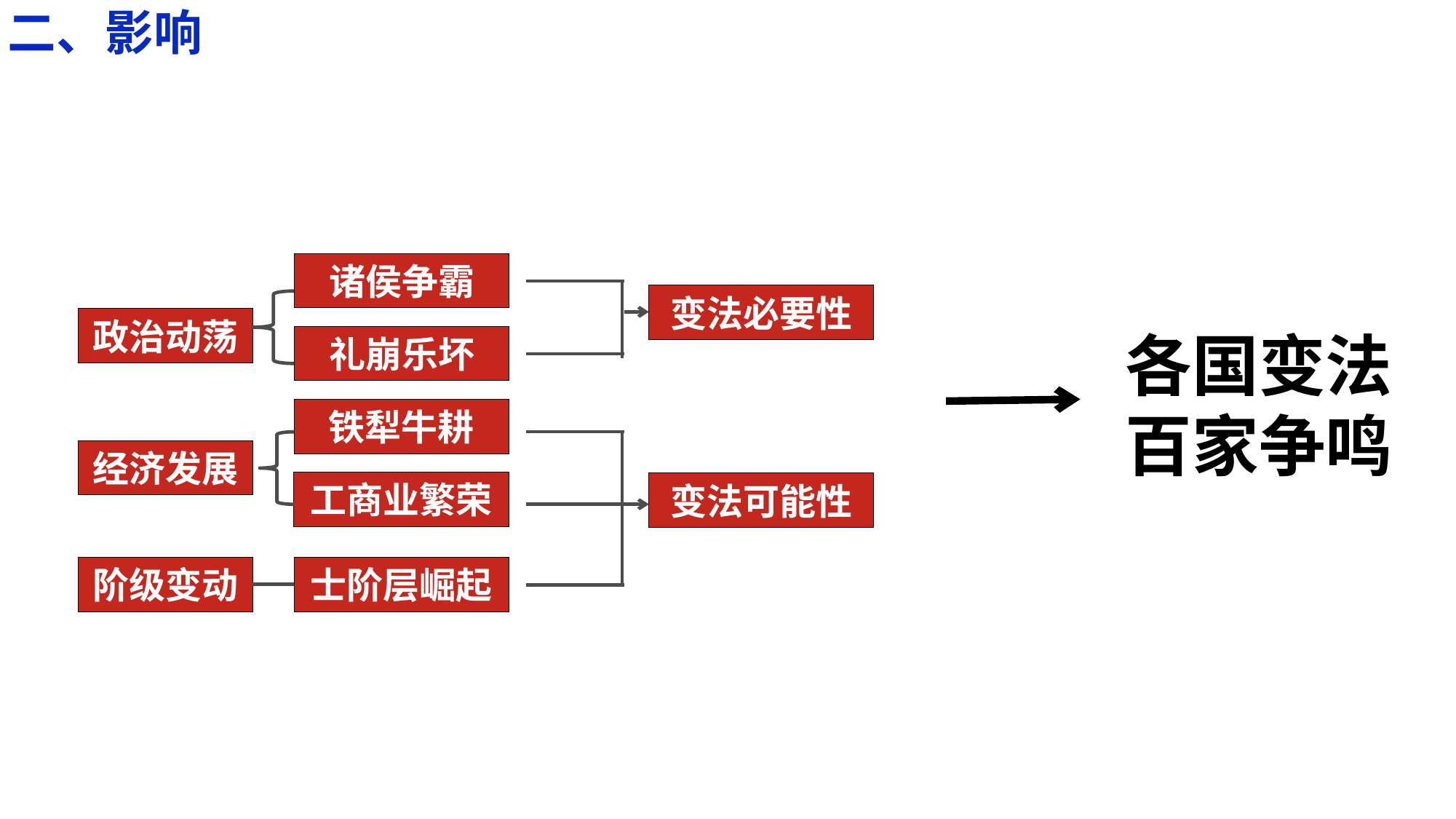

二、影响
诸侯争霸
变法必要性

政治动荡
各国变法
百家争鸣
礼崩乐坏
铁犁牛耕

经济发展
工商业繁荣
变法可能性
阶级变动
士阶层崛起